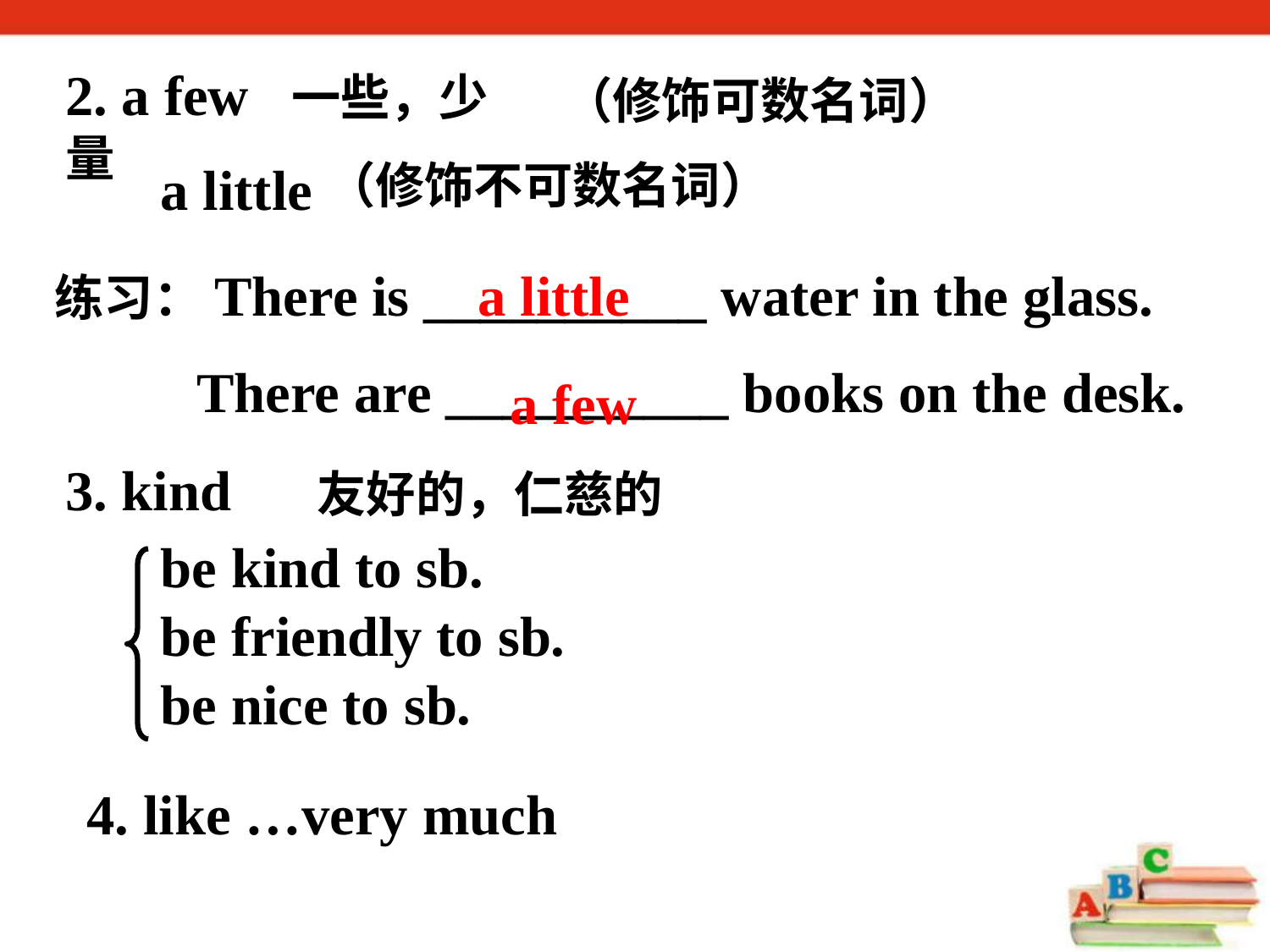

2. a few  一些，少量
（修饰可数名词）
a little
（修饰不可数名词）
练习：There is __________ water in the glass.
          There are __________ books on the desk.
a little
a few
3. kind
友好的，仁慈的

be kind to sb.
be friendly to sb.
be nice to sb.
4. like …very much